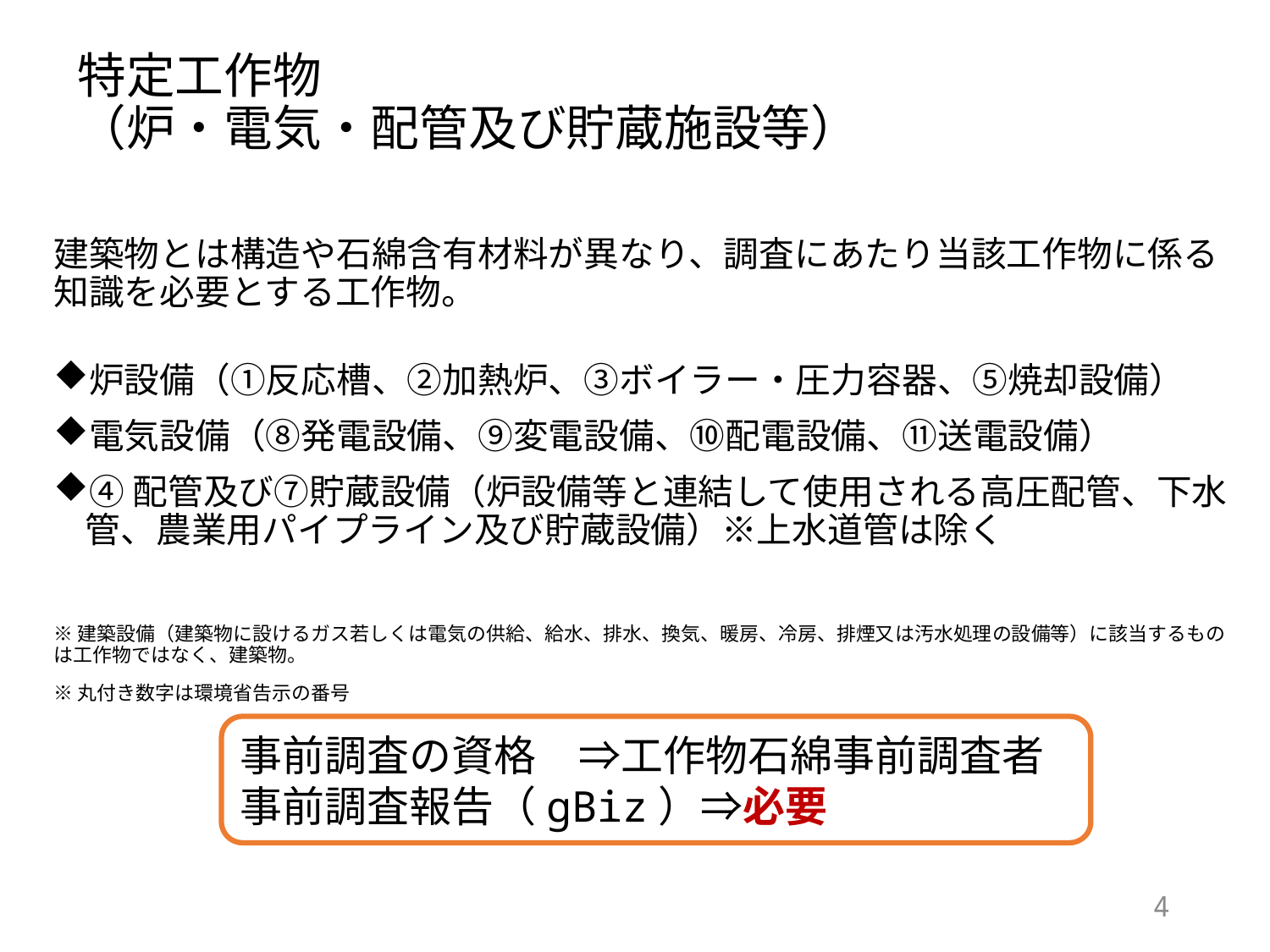

# 特定工作物 （炉・電気・配管及び貯蔵施設等）
建築物とは構造や石綿含有材料が異なり、調査にあたり当該工作物に係る知識を必要とする工作物。

炉設備（①反応槽、②加熱炉、③ボイラー・圧力容器、⑤焼却設備）
電気設備（⑧発電設備、⑨変電設備、⑩配電設備、⑪送電設備）
④配管及び⑦貯蔵設備（炉設備等と連結して使用される高圧配管、下水管、農業用パイプライン及び貯蔵設備）※上水道管は除く

※建築設備（建築物に設けるガス若しくは電気の供給、給水、排水、換気、暖房、冷房、排煙又は汚水処理の設備等）に該当するものは工作物ではなく、建築物。
※丸付き数字は環境省告示の番号

事前調査の資格　⇒工作物石綿事前調査者
事前調査報告（gBiz）⇒必要
4